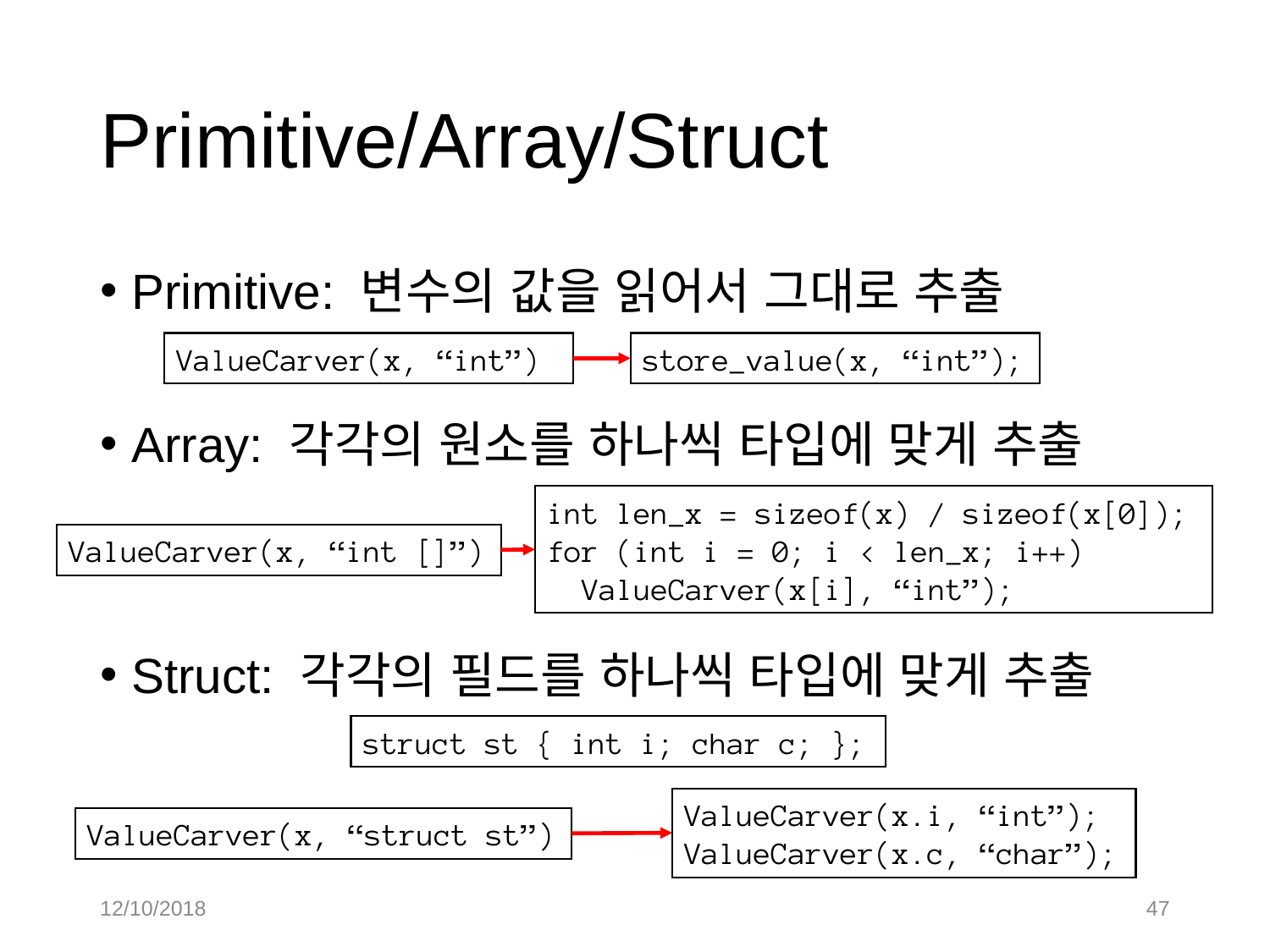

# Primitive/Array/Struct
Primitive: 변수의 값을 읽어서 그대로 추출

Array: 각각의 원소를 하나씩 타입에 맞게 추출

Struct: 각각의 필드를 하나씩 타입에 맞게 추출
ValueCarver(x, “int”)
store_value(x, “int”);
int len_x = sizeof(x) / sizeof(x[0]);
for (int i = 0; i < len_x; i++)
  ValueCarver(x[i], “int”);
ValueCarver(x, “int []”)
struct st { int i; char c; };
ValueCarver(x.i, “int”);
ValueCarver(x.c, “char”);
ValueCarver(x, “struct st”)
12/10/2018
47